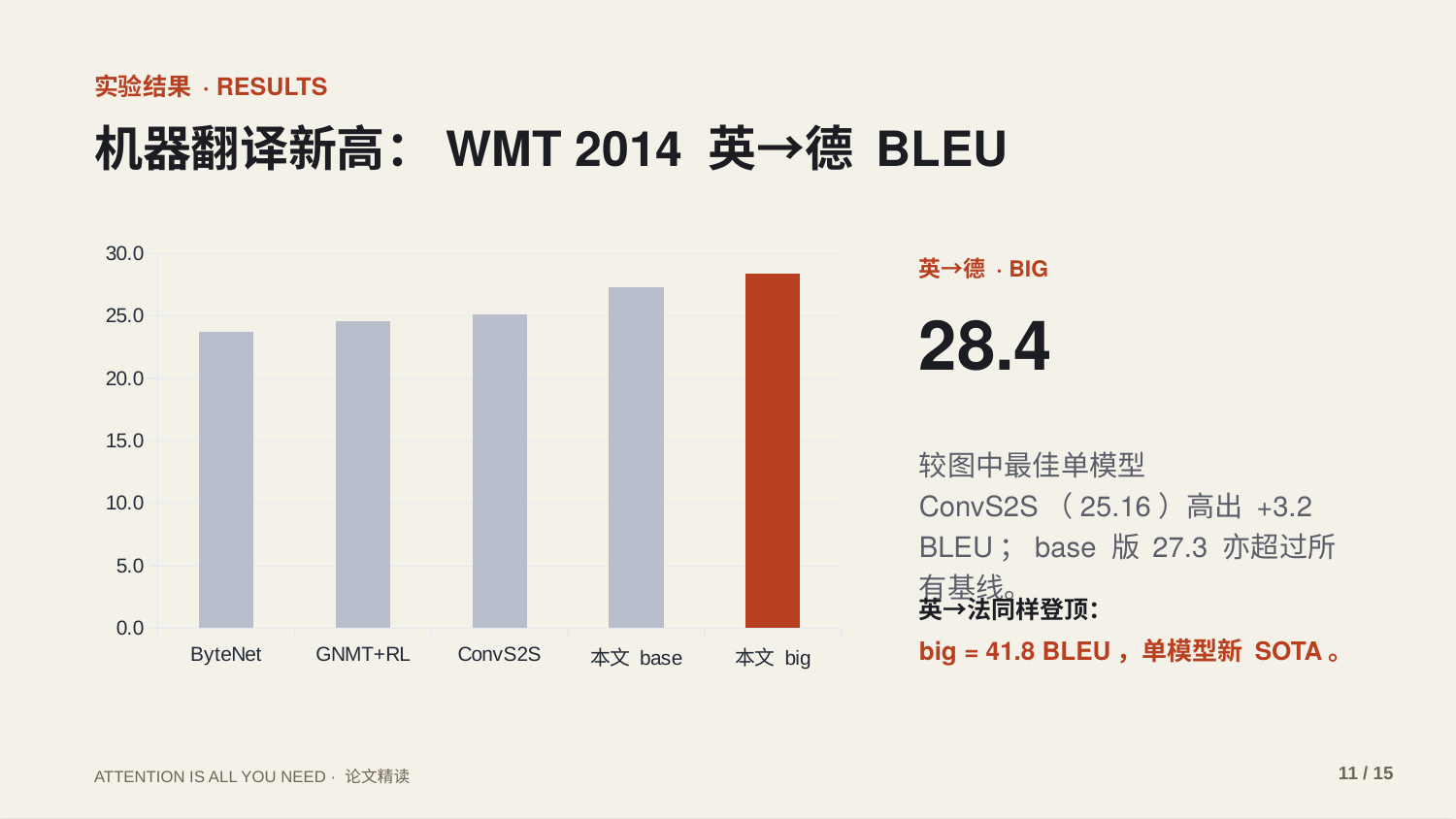

实验结果 · RESULTS
机器翻译新高：WMT 2014 英→德 BLEU

### Chart

| Category | BLEU |
|---|---|
| ByteNet | 23.75 |
| GNMT+RL | 24.6 |
| ConvS2S | 25.16 |
| 本文 base | 27.3 |
| 本文 big | 28.4 |
英→德 · BIG
28.4
较图中最佳单模型 ConvS2S（25.16）高出 +3.2 BLEU；base 版 27.3 亦超过所有基线。
英→法同样登顶：
big = 41.8 BLEU，单模型新 SOTA。
11 / 15
ATTENTION IS ALL YOU NEED · 论文精读